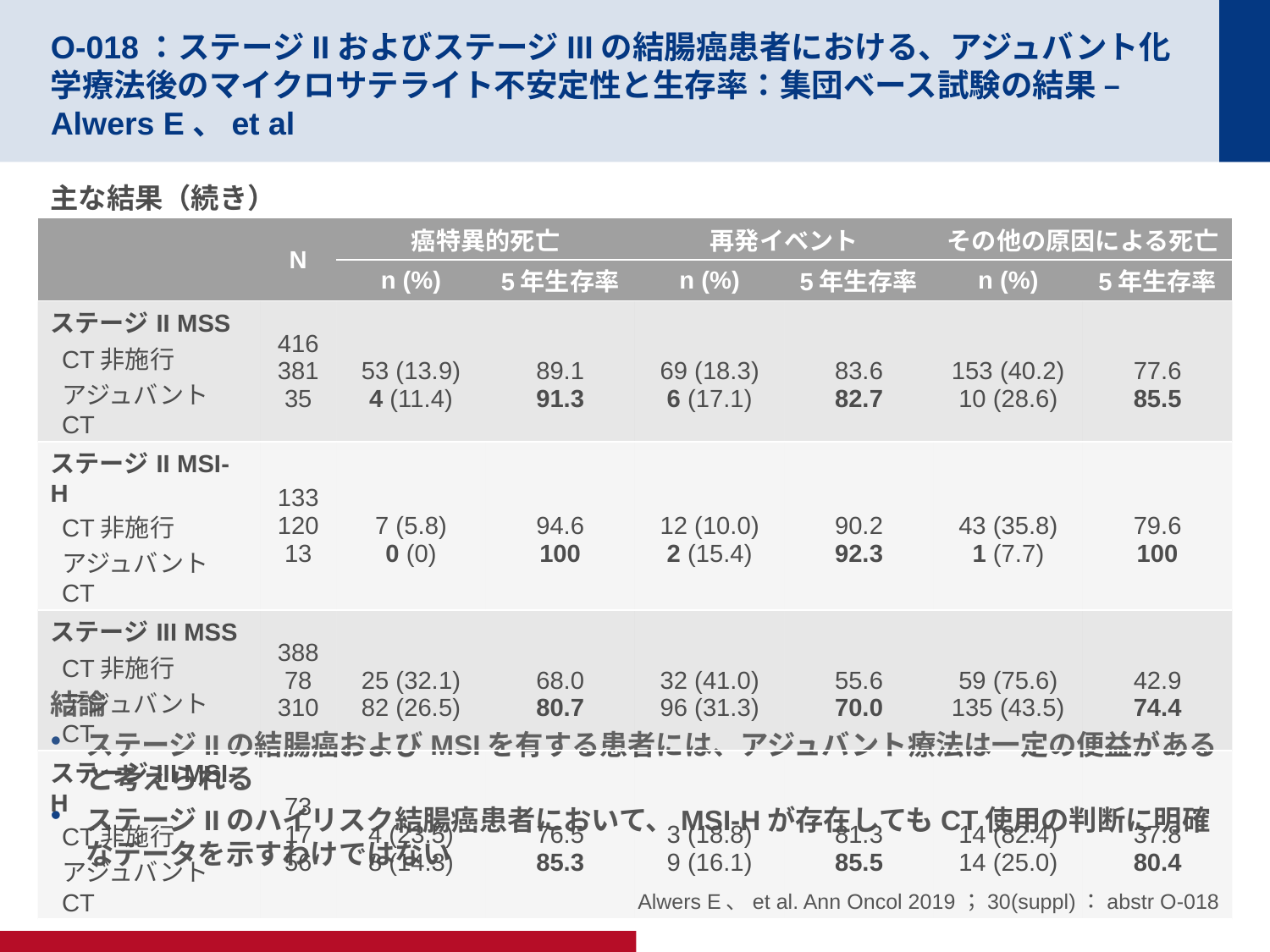

# O-018：ステージIIおよびステージIIIの結腸癌患者における、アジュバント化学療法後のマイクロサテライト不安定性と生存率：集団ベース試験の結果 – Alwers E、et al
主な結果（続き）
結論
ステージIIの結腸癌およびMSIを有する患者には、アジュバント療法は一定の便益があると考えられる
ステージIIのハイリスク結腸癌患者において、MSI-Hが存在してもCT使用の判断に明確なデータを示すわけではない
|  | N | 癌特異的死亡 |  | 再発イベント |  | その他の原因による死亡 |  |
| --- | --- | --- | --- | --- | --- | --- | --- |
|  |  | n (%) | 5年生存率 | n (%) | 5年生存率 | n (%) | 5年生存率 |
| ステージII MSS CT非施行 アジュバントCT | 416 381 35 | 53 (13.9) 4 (11.4) | 89.1 91.3 | 69 (18.3) 6 (17.1) | 83.6 82.7 | 153 (40.2) 10 (28.6) | 77.6 85.5 |
| ステージII MSI-H CT非施行 アジュバントCT | 133 120 13 | 7 (5.8) 0 (0) | 94.6 100 | 12 (10.0) 2 (15.4) | 90.2 92.3 | 43 (35.8) 1 (7.7) | 79.6 100 |
| ステージIII MSS CT非施行 アジュバントCT | 388 78 310 | 25 (32.1) 82 (26.5) | 68.0 80.7 | 32 (41.0) 96 (31.3) | 55.6 70.0 | 59 (75.6) 135 (43.5) | 42.9 74.4 |
| ステージIII MSI-H CT非施行 アジュバントCT | 73 17 56 | 4 (23.5) 8 (14.3) | 76.5 85.3 | 3 (18.8) 9 (16.1) | 81.3 85.5 | 14 (82.4) 14 (25.0) | 37.8 80.4 |
Alwers E、et al. Ann Oncol 2019；30(suppl)：abstr O-018